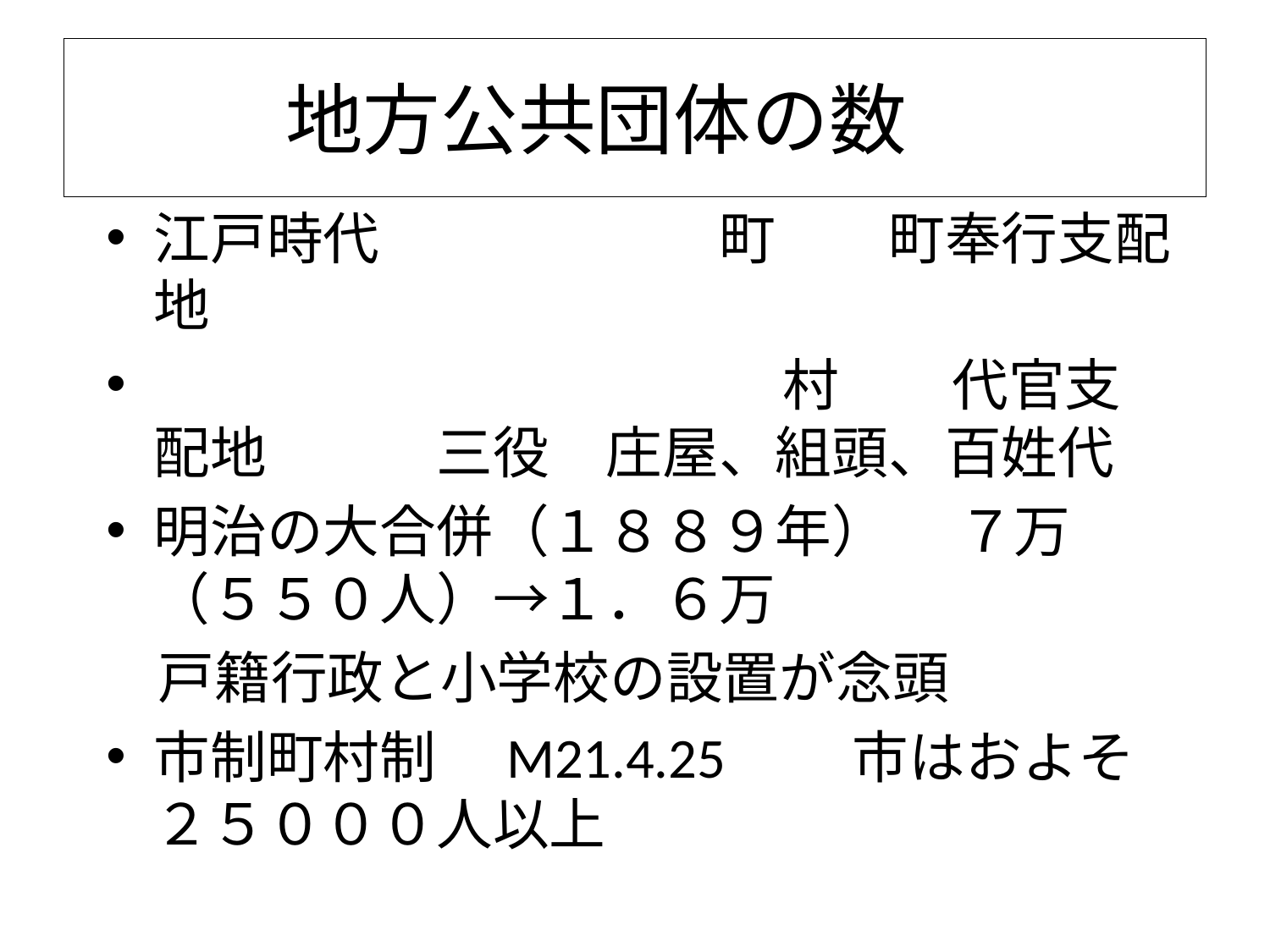

# 地方公共団体の数
江戸時代　　　　　　町　　町奉行支配地
　　　　　　　　　　     村　　代官支配地　　　三役　庄屋、組頭、百姓代
明治の大合併（１８８９年）　 ７万（５５０人）→１．６万
   戸籍行政と小学校の設置が念頭
市制町村制　M21.4.25　　市はおよそ２５０００人以上